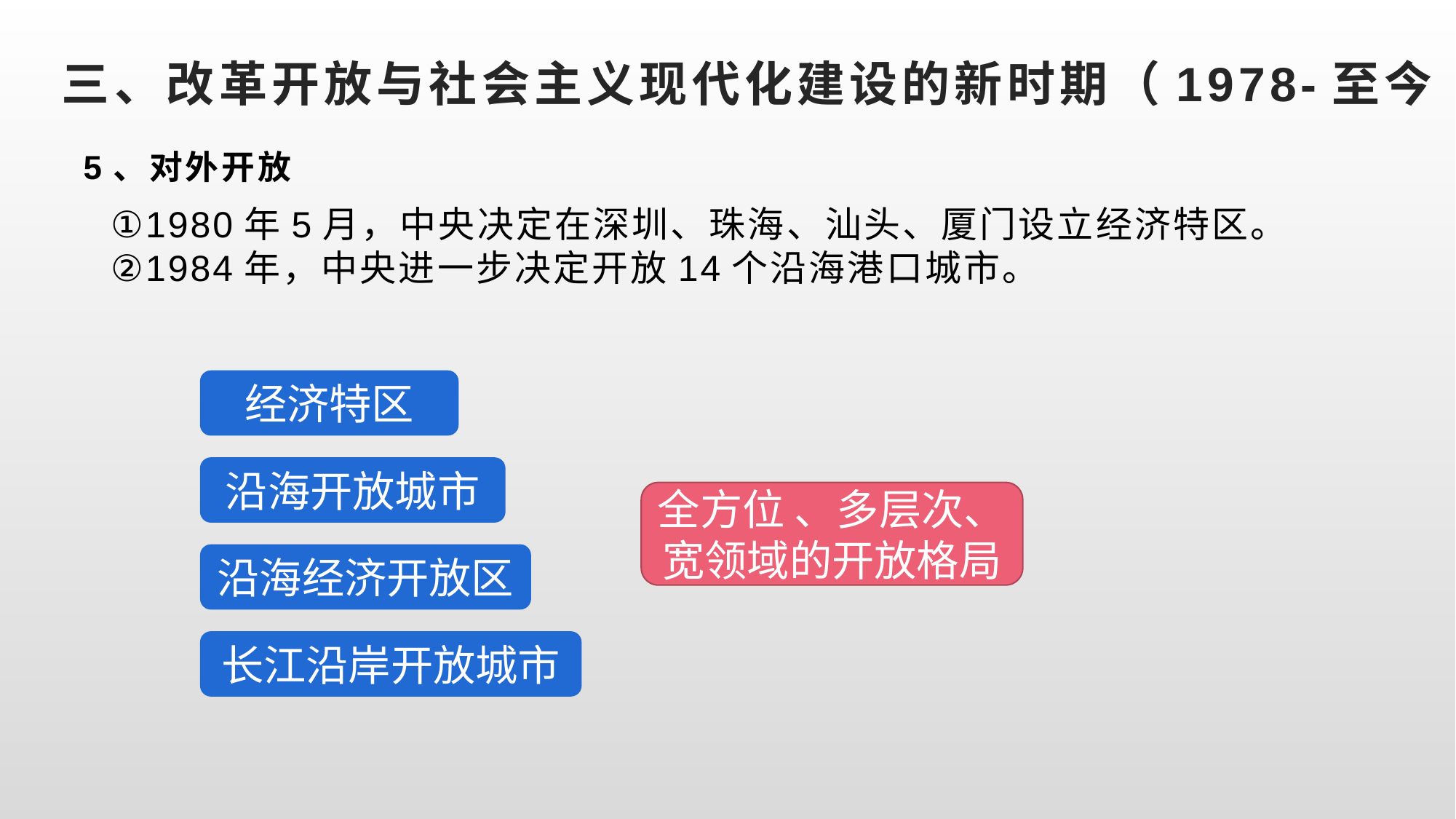

# 三、改革开放与社会主义现代化建设的新时期（1978-至今
5、对外开放
①1980年5月，中央决定在深圳、珠海、汕头、厦门设立经济特区。
②1984年，中央进一步决定开放14个沿海港口城市。

经济特区
沿海开放城市
全方位 、多层次、宽领域的开放格局
沿海经济开放区
长江沿岸开放城市